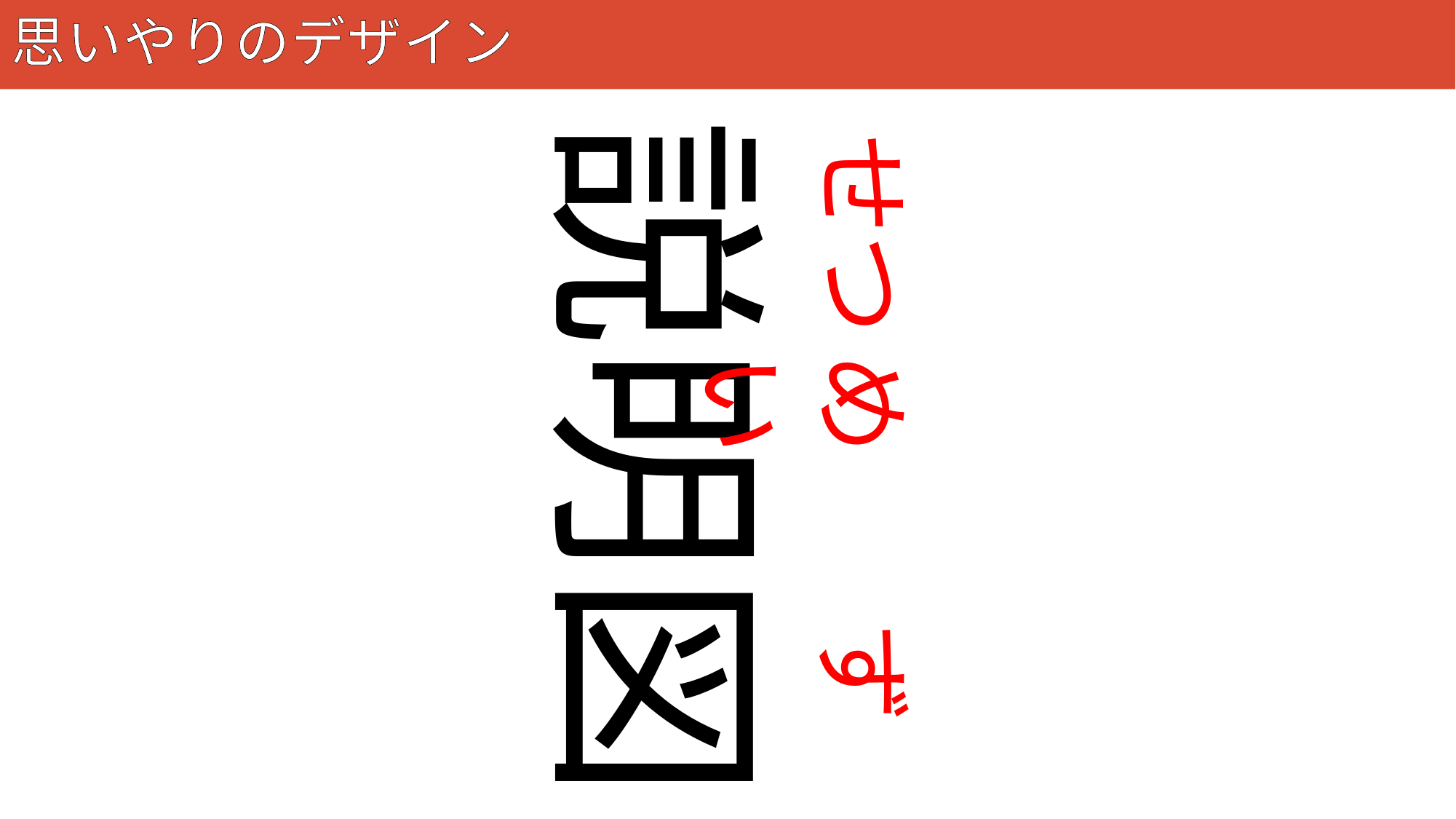

# 思いやりのデザイン
60
説明図
せつ
めい
ず